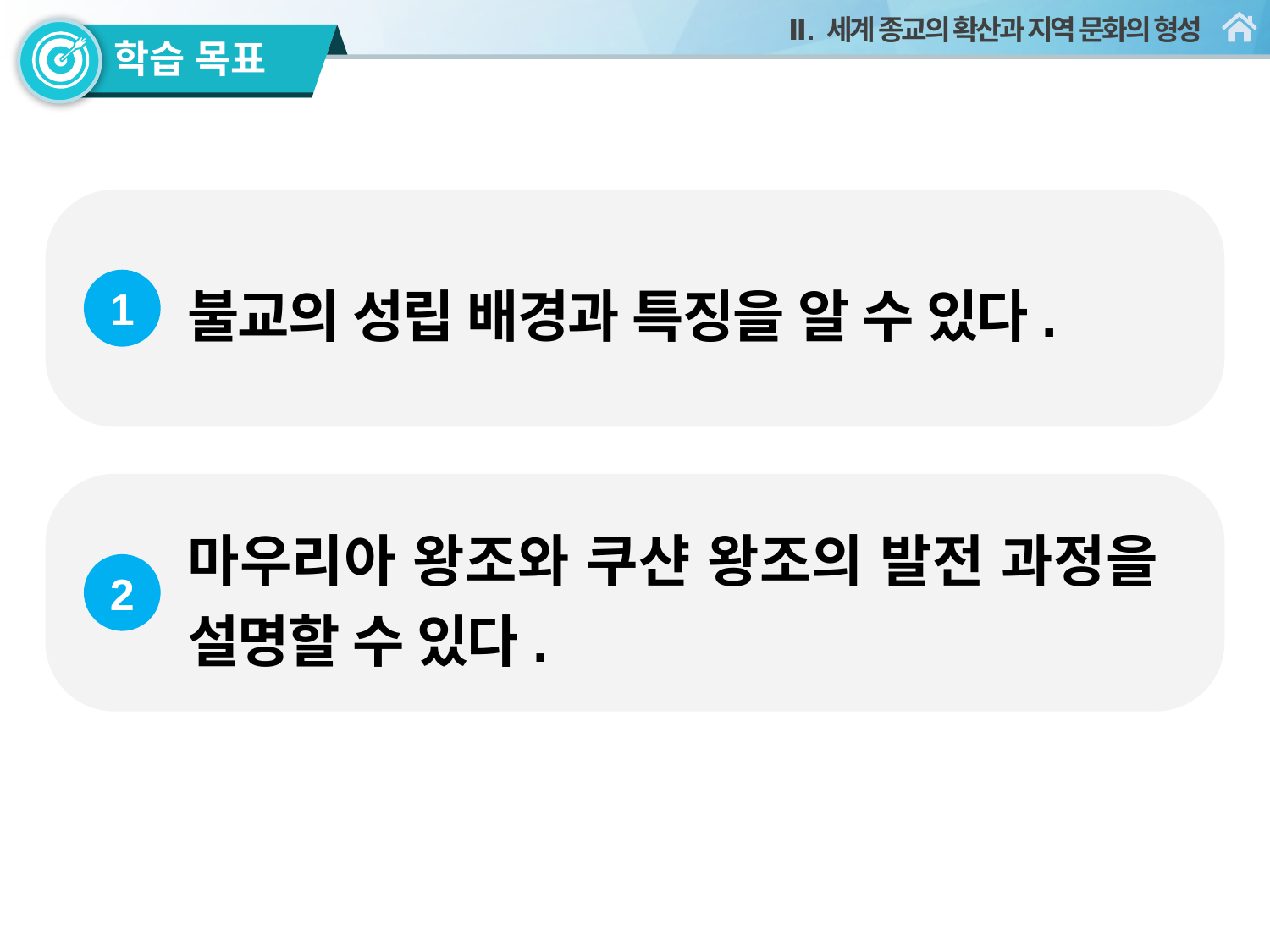

불교의 성립 배경과 특징을 알 수 있다.
1

마우리아 왕조와 쿠샨 왕조의 발전 과정을 설명할 수 있다.
2